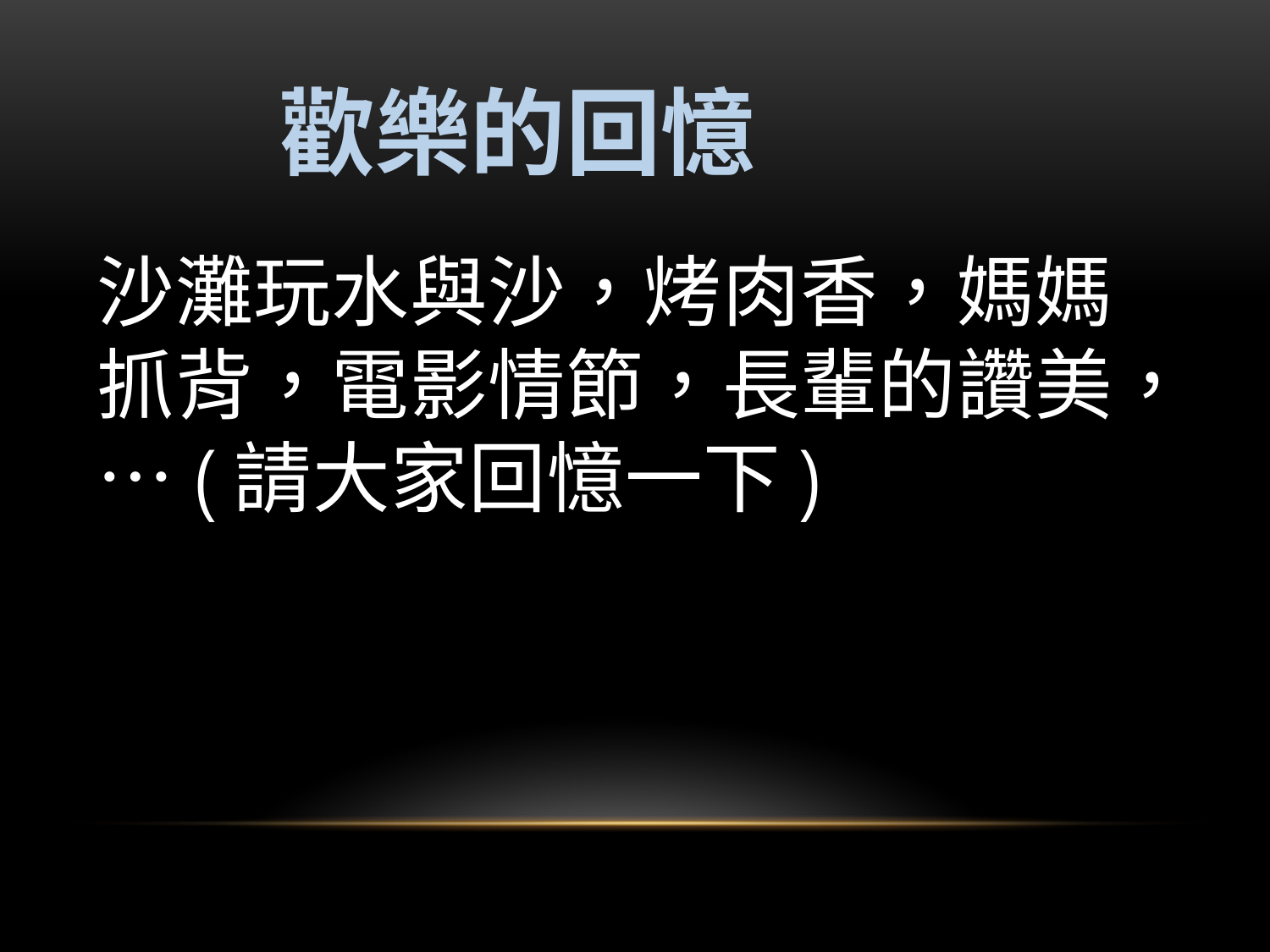

歡樂的回憶
沙灘玩水與沙，烤肉香，媽媽抓背，電影情節，長輩的讚美，…(請大家回憶一下)